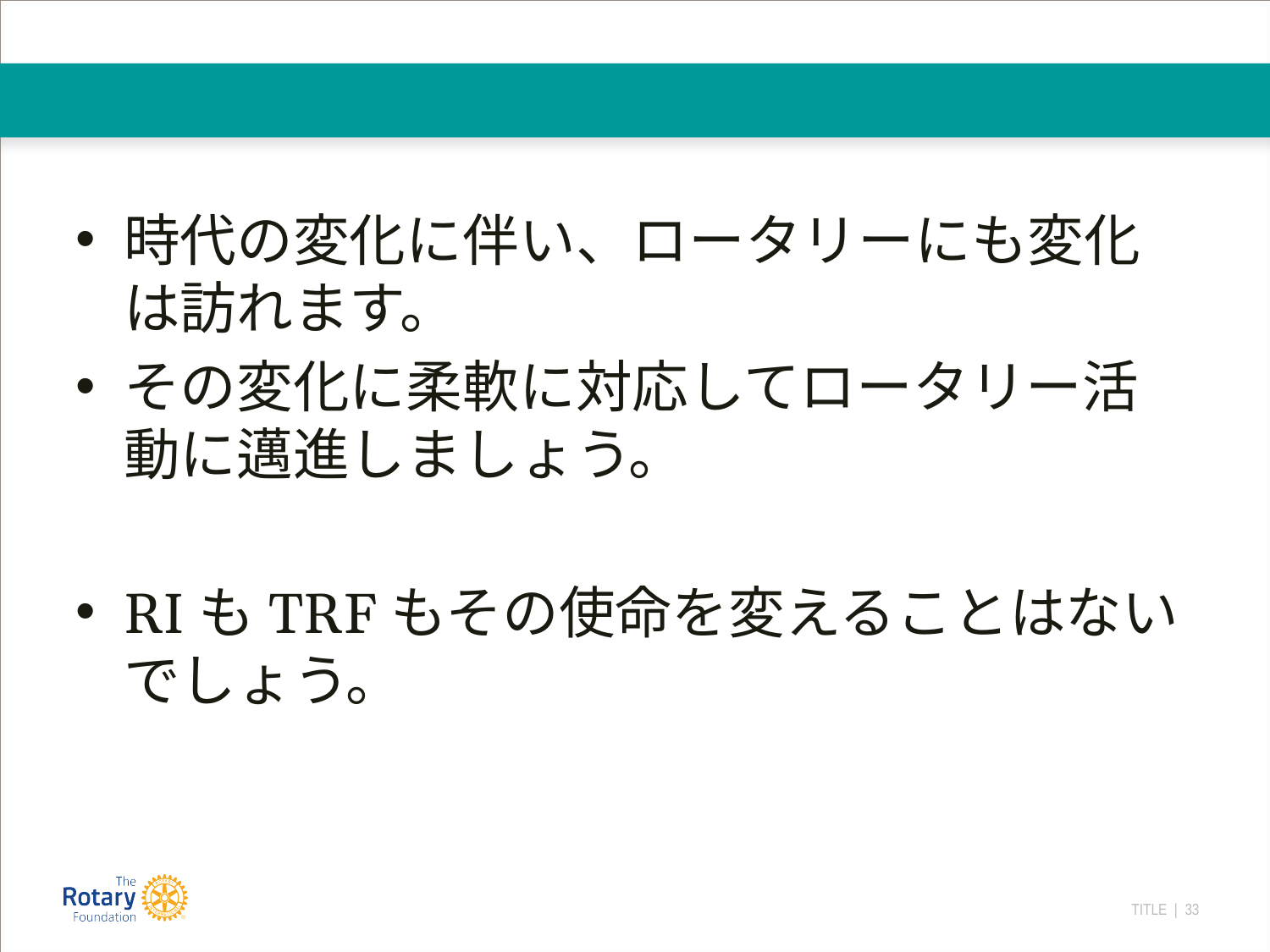

#

時代の変化に伴い、ロータリーにも変化は訪れます。
その変化に柔軟に対応してロータリー活動に邁進しましょう。

RIもTRFもその使命を変えることはないでしょう。